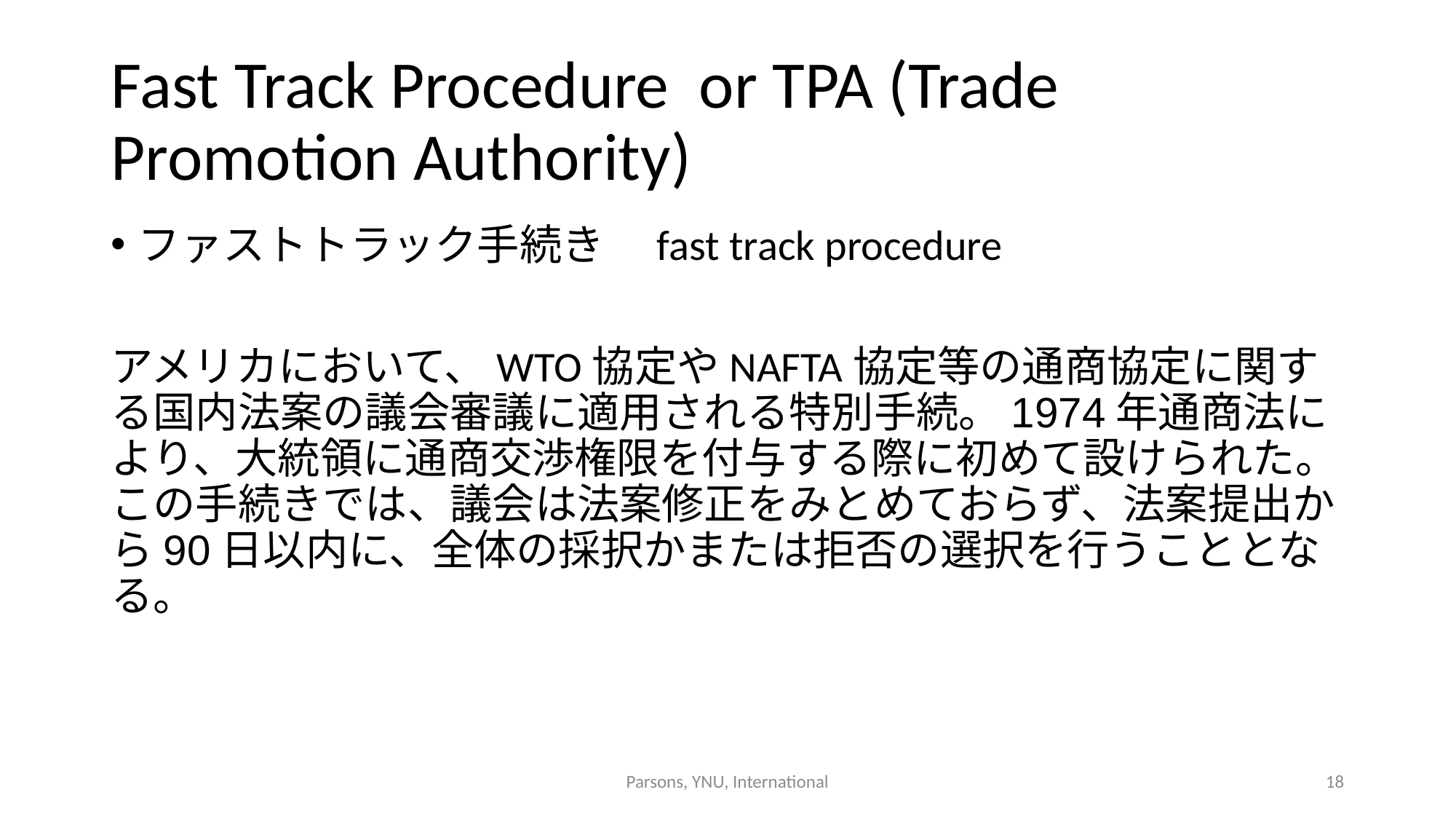

# Fast Track Procedure  or TPA (Trade Promotion Authority)
ファストトラック手続き　fast track procedure

アメリカにおいて、WTO協定やNAFTA協定等の通商協定に関する国内法案の議会審議に適用される特別手続。1974年通商法により、大統領に通商交渉権限を付与する際に初めて設けられた。この手続きでは、議会は法案修正をみとめておらず、法案提出から90日以内に、全体の採択かまたは拒否の選択を行うこととなる。
Parsons, YNU, International
18